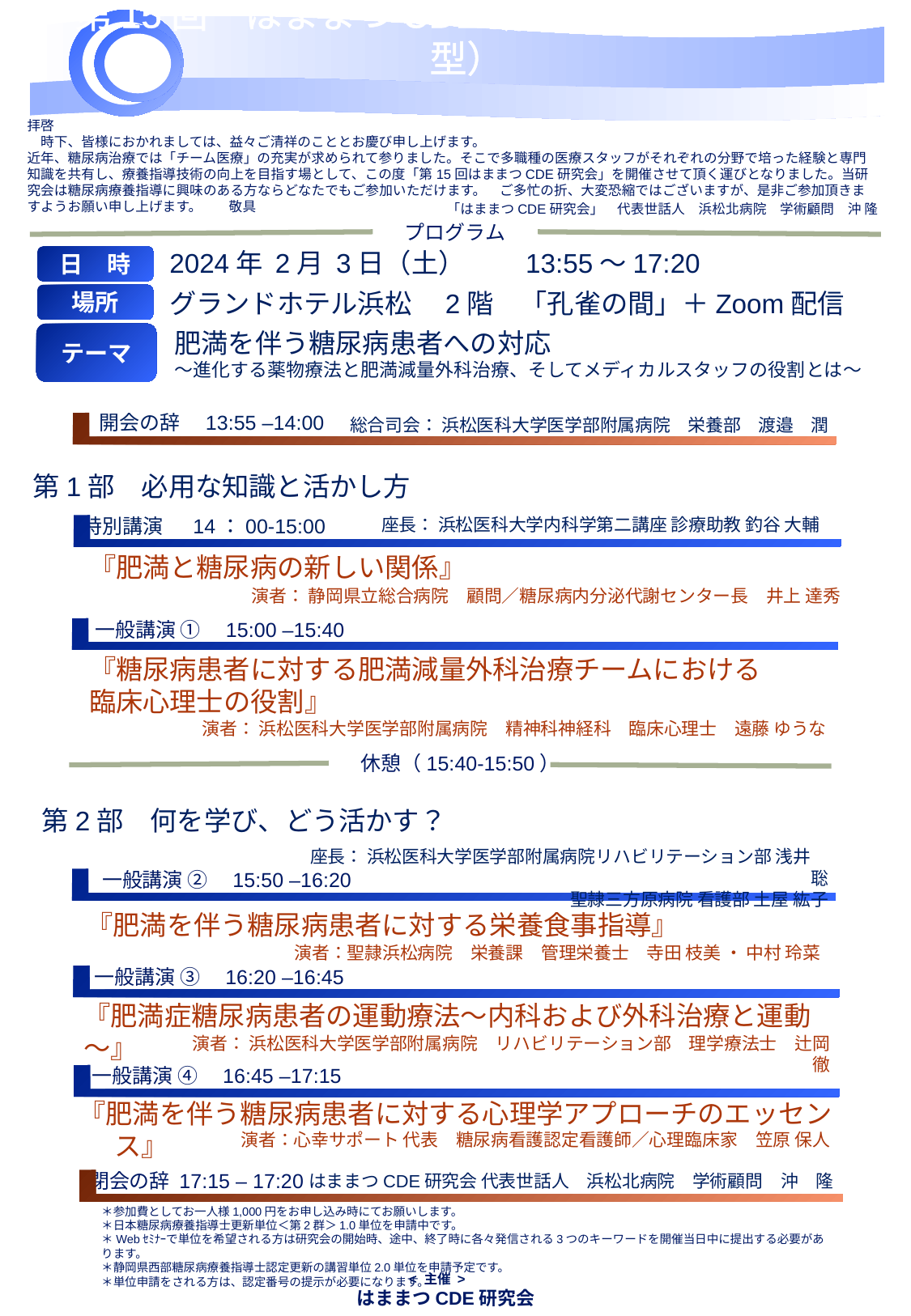

第15回　はままつCDE研究会（ハイブリッド型）
拝啓
　時下、皆様におかれましては、益々ご清祥のこととお慶び申し上げます。
近年、糖尿病治療では「チーム医療」の充実が求められて参りました。そこで多職種の医療スタッフがそれぞれの分野で培った経験と専門知識を共有し、療養指導技術の向上を目指す場として、この度「第15回はままつCDE研究会」を開催させて頂く運びとなりました。当研究会は糖尿病療養指導に興味のある方ならどなたでもご参加いただけます。　ご多忙の折、大変恐縮ではございますが、是非ご参加頂きますようお願い申し上げます。　　敬具
「はままつCDE研究会」　代表世話人　浜松北病院　学術顧問　沖 隆
　プログラム
2024年 2月 3日（土）　　13:55～17:20
日　時
グランドホテル浜松　2階　「孔雀の間」＋Zoom配信
場所
肥満を伴う糖尿病患者への対応
テーマ
～進化する薬物療法と肥満減量外科治療、そしてメディカルスタッフの役割とは～
開会の辞　13:55 –14:00
総合司会： 浜松医科大学医学部附属病院　栄養部　渡邉　潤

第1部　必用な知識と活かし方
特別講演 　14：00-15:00
座長： 浜松医科大学内科学第二講座 診療助教 釣谷 大輔

『肥満と糖尿病の新しい関係』
演者： 静岡県立総合病院　顧問／糖尿病内分泌代謝センター長　井上 達秀
一般講演 ①　15:00 –15:40

『糖尿病患者に対する肥満減量外科治療チームにおける
臨床心理士の役割』
演者： 浜松医科大学医学部附属病院　精神科神経科　臨床心理士　遠藤 ゆうな
　休憩（15:40-15:50）
第2部　何を学び、どう活かす？
座長： 浜松医科大学医学部附属病院リハビリテーション部 浅井　聡
聖隷三方原病院 看護部 土屋 紘子
一般講演 ②　15:50 –16:20

『肥満を伴う糖尿病患者に対する栄養食事指導』
演者：聖隷浜松病院　栄養課　管理栄養士　寺田 枝美 ・ 中村 玲菜
一般講演 ③　16:20 –16:45

『肥満症糖尿病患者の運動療法～内科および外科治療と運動～』
演者： 浜松医科大学医学部附属病院　リハビリテーション部　理学療法士　辻岡　徹
一般講演 ④　16:45 –17:15

『肥満を伴う糖尿病患者に対する心理学アプローチのエッセンス』
演者：心幸サポート 代表　糖尿病看護認定看護師／心理臨床家　笠原 保人
閉会の辞 17:15 – 17:20
はままつCDE研究会 代表世話人　浜松北病院　学術顧問　沖　隆

＊参加費としてお一人様1,000円をお申し込み時にてお願いします。
＊日本糖尿病療養指導士更新単位＜第2群＞1.0単位を申請中です。
＊Webｾﾐﾅｰで単位を希望される方は研究会の開始時、途中、終了時に各々発信される3つのキーワードを開催当日中に提出する必要があります。
＊静岡県西部糖尿病療養指導士認定更新の講習単位2.0単位を申請予定です。
＊単位申請をされる方は、認定番号の提示が必要になります。
< 主催 >
はままつCDE研究会